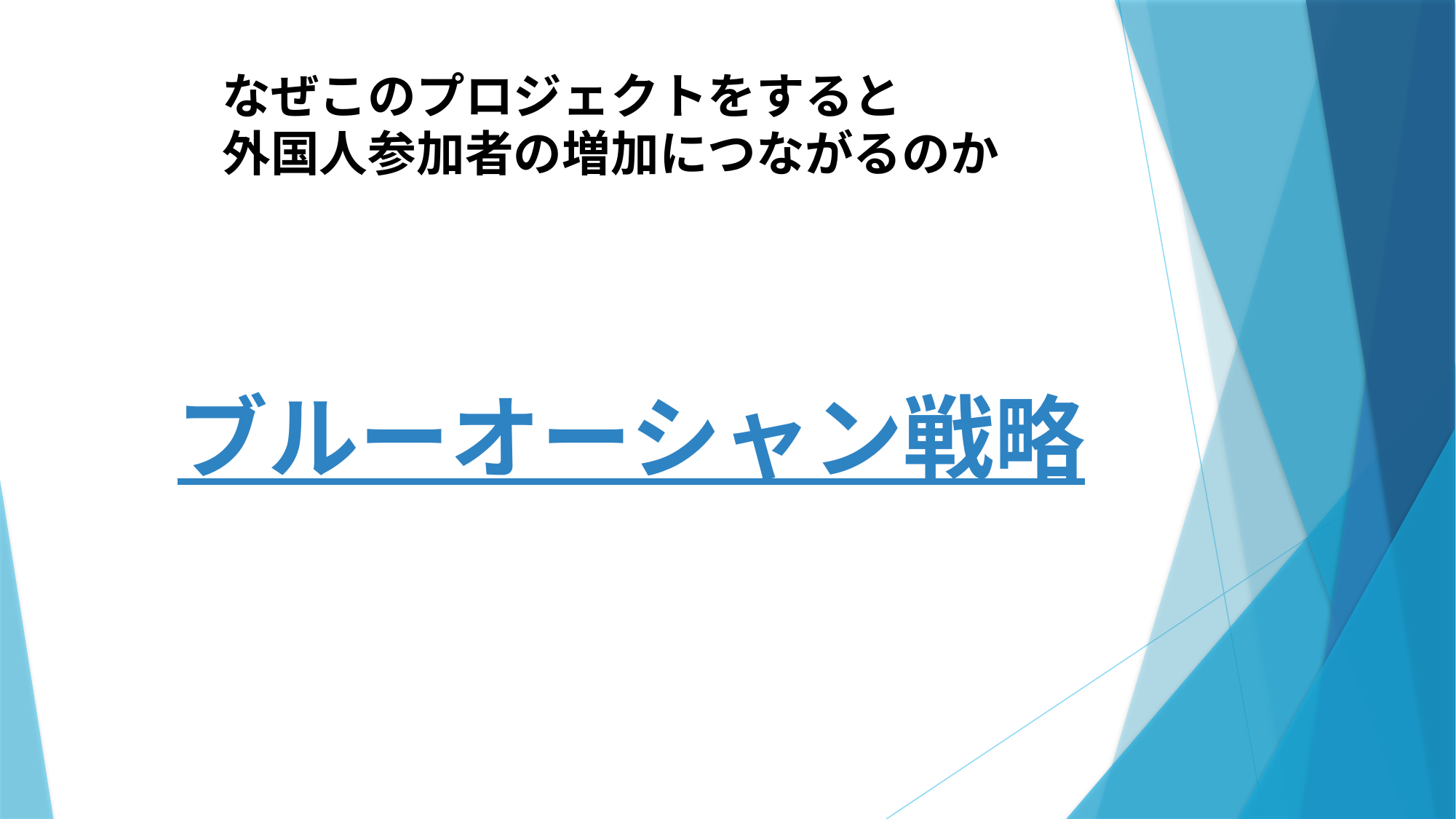

なぜこのプロジェクトをすると
外国人参加者の増加につながるのか
ブルーオーシャン戦略